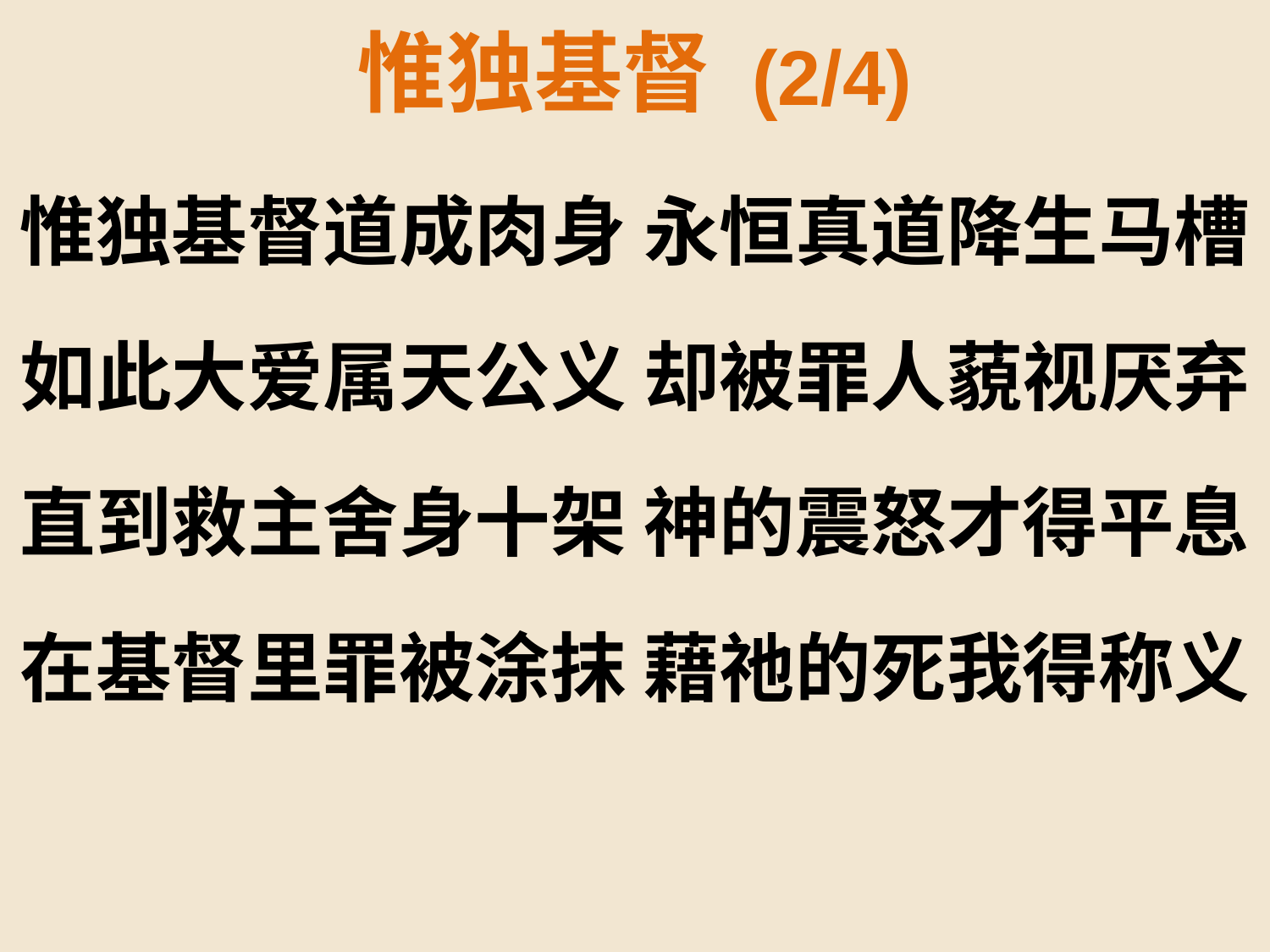

惟独基督 (2/4)
惟独基督道成肉身 永恒真道降生马槽
如此大爱属天公义 却被罪人藐视厌弃
直到救主舍身十架 神的震怒才得平息
在基督里罪被涂抹 藉祂的死我得称义